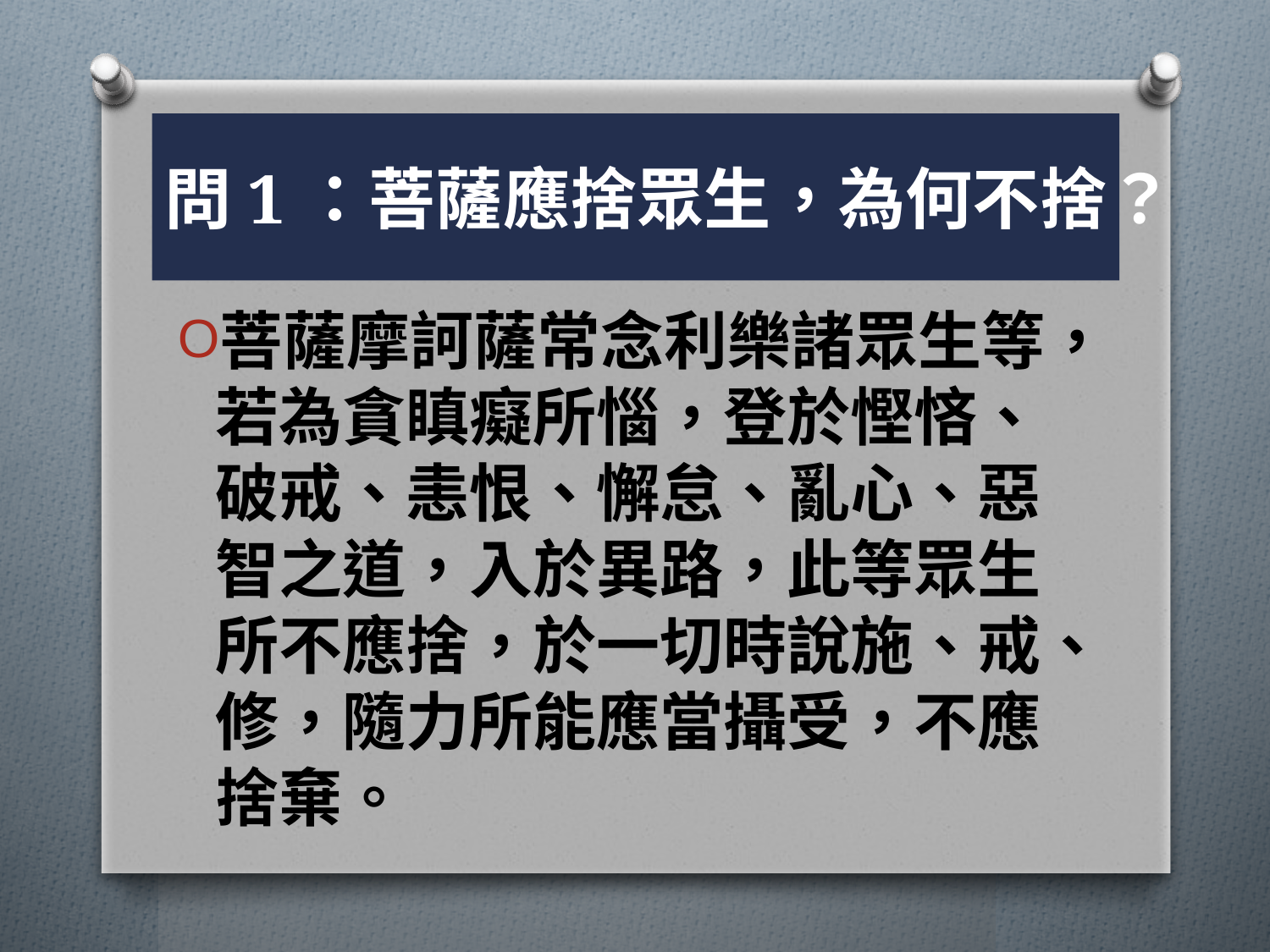

# 問1：菩薩應捨眾生，為何不捨？
菩薩摩訶薩常念利樂諸眾生等，若為貪瞋癡所惱，登於慳悋、破戒、恚恨、懈怠、亂心、惡智之道，入於異路，此等眾生所不應捨，於一切時說施、戒、修，隨力所能應當攝受，不應捨棄。